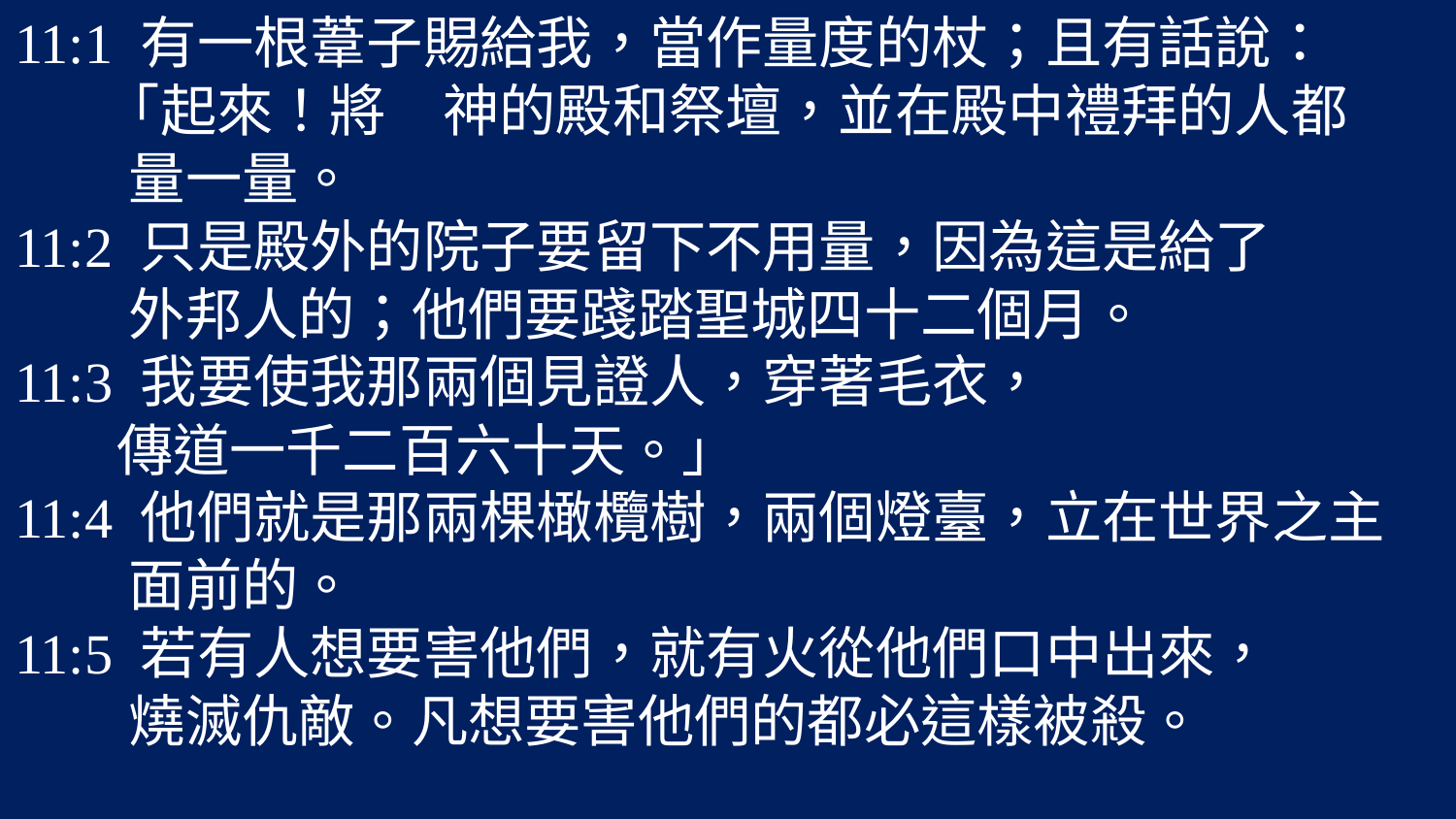

11:1 有一根葦子賜給我，當作量度的杖；且有話說：
      「起來！將　神的殿和祭壇，並在殿中禮拜的人都
        量一量。
11:2 只是殿外的院子要留下不用量，因為這是給了
        外邦人的；他們要踐踏聖城四十二個月。
11:3 我要使我那兩個見證人，穿著毛衣，
       傳道一千二百六十天。」
11:4 他們就是那兩棵橄欖樹，兩個燈臺，立在世界之主
        面前的。
11:5 若有人想要害他們，就有火從他們口中出來，
        燒滅仇敵。凡想要害他們的都必這樣被殺。